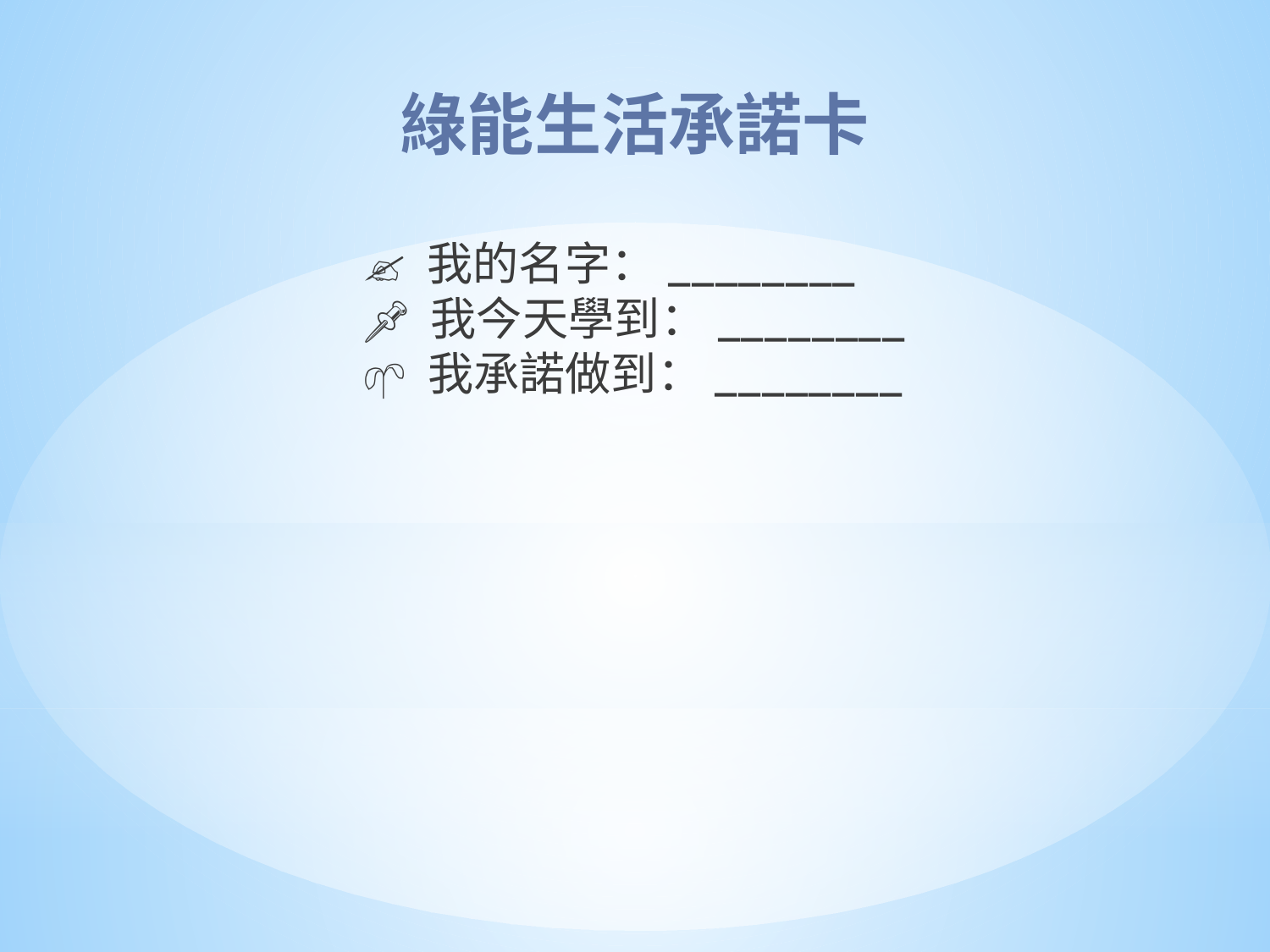

綠能生活承諾卡

✍ 我的名字：________
📌 我今天學到：________
🌱 我承諾做到：________
#